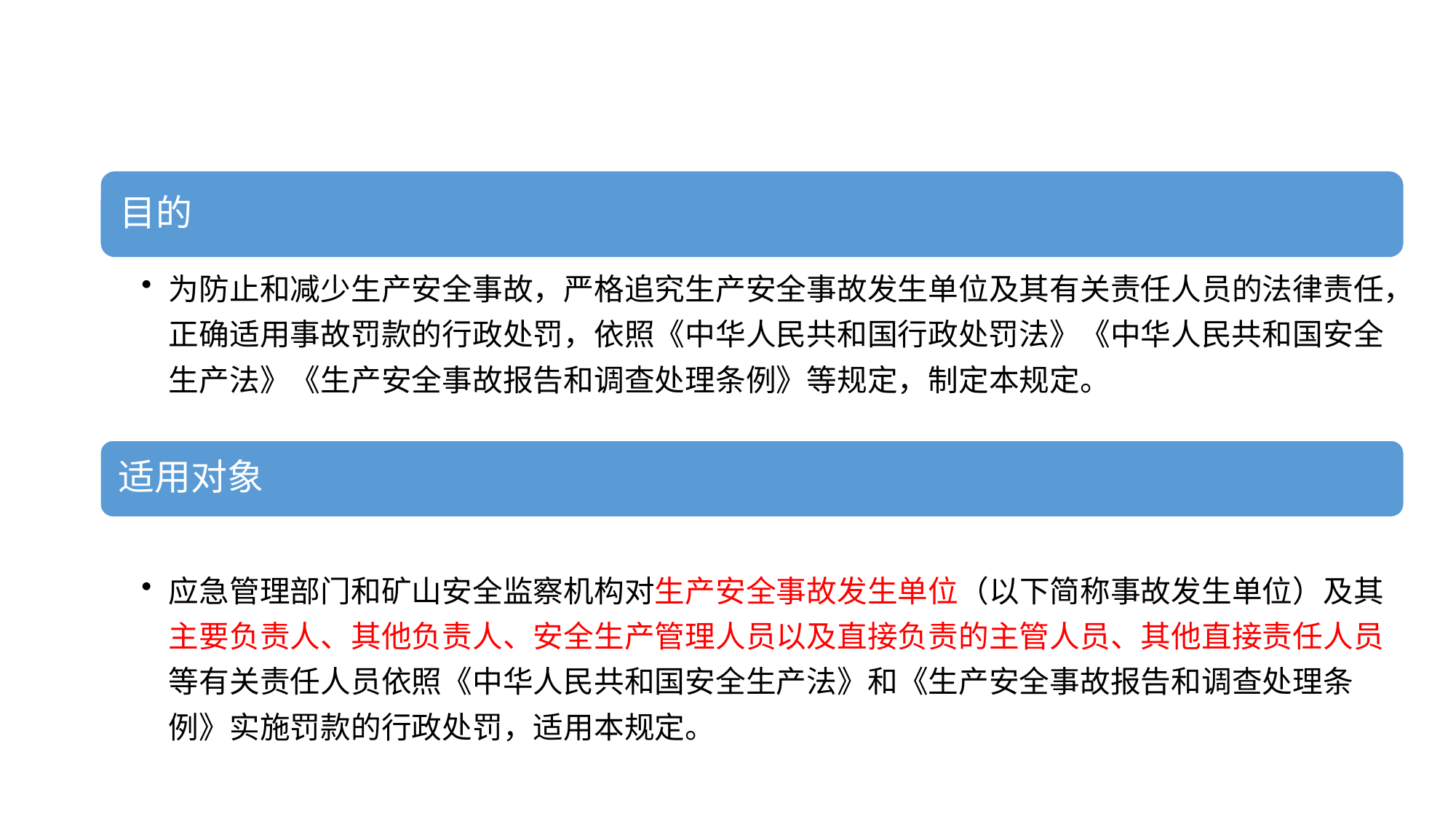

#
目的
为防止和减少生产安全事故，严格追究生产安全事故发生单位及其有关责任人员的法律责任，正确适用事故罚款的行政处罚，依照《中华人民共和国行政处罚法》《中华人民共和国安全生产法》《生产安全事故报告和调查处理条例》等规定，制定本规定。
适用对象

应急管理部门和矿山安全监察机构对生产安全事故发生单位（以下简称事故发生单位）及其主要负责人、其他负责人、安全生产管理人员以及直接负责的主管人员、其他直接责任人员等有关责任人员依照《中华人民共和国安全生产法》和《生产安全事故报告和调查处理条例》实施罚款的行政处罚，适用本规定。